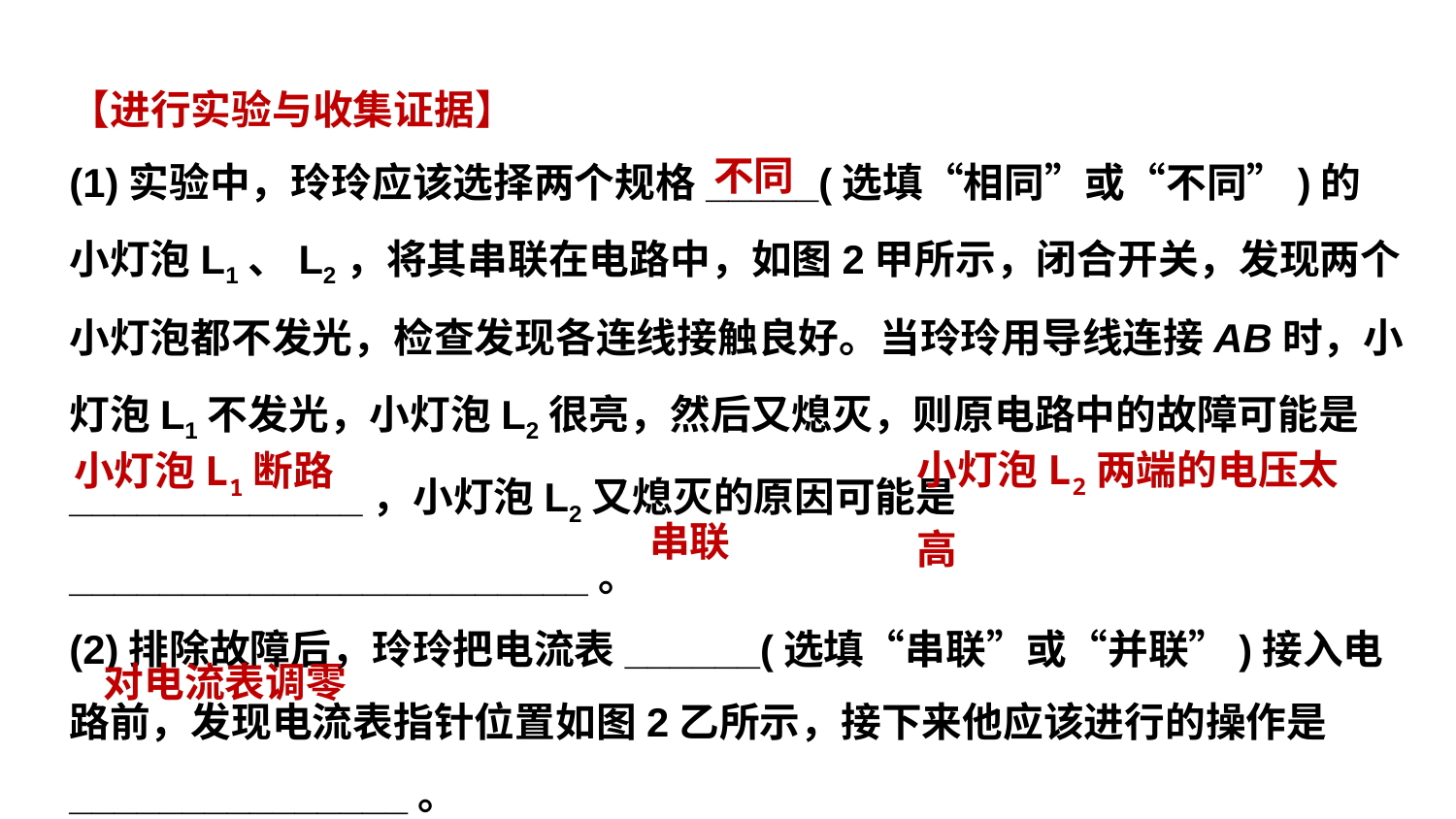

【进行实验与收集证据】
(1)实验中，玲玲应该选择两个规格_____(选填“相同”或“不同”)的
小灯泡L1、L2，将其串联在电路中，如图2甲所示，闭合开关，发现两个
小灯泡都不发光，检查发现各连线接触良好。当玲玲用导线连接AB时，小
灯泡L1不发光，小灯泡L2很亮，然后又熄灭，则原电路中的故障可能是
_____________，小灯泡L2又熄灭的原因可能是_______________________。
(2)排除故障后，玲玲把电流表______(选填“串联”或“并联”)接入电
路前，发现电流表指针位置如图2乙所示，接下来他应该进行的操作是
_______________。
不同
小灯泡L2两端的电压太高
小灯泡L1断路
串联
对电流表调零